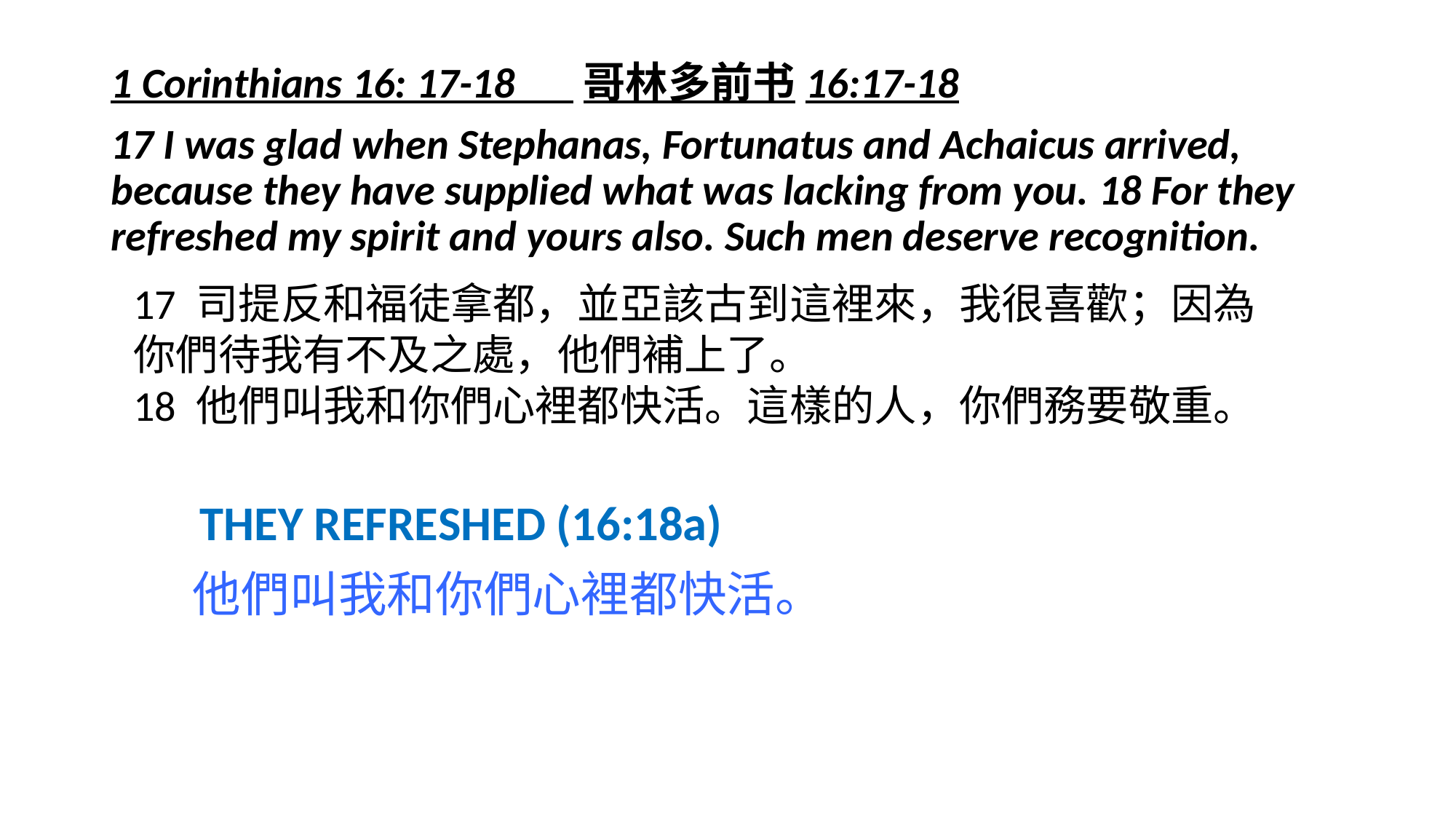

1 Corinthians 16: 17-18      哥林多前书16:17-18
17 I was glad when Stephanas, Fortunatus and Achaicus arrived, because they have supplied what was lacking from you. 18 For they refreshed my spirit and yours also. Such men deserve recognition.

17 司提反和福徒拿都，並亞該古到這裡來，我很喜歡；因為你們待我有不及之處，他們補上了。
18 他們叫我和你們心裡都快活。這樣的人，你們務要敬重。
THEY REFRESHED (16:18a)
他們叫我和你們心裡都快活。